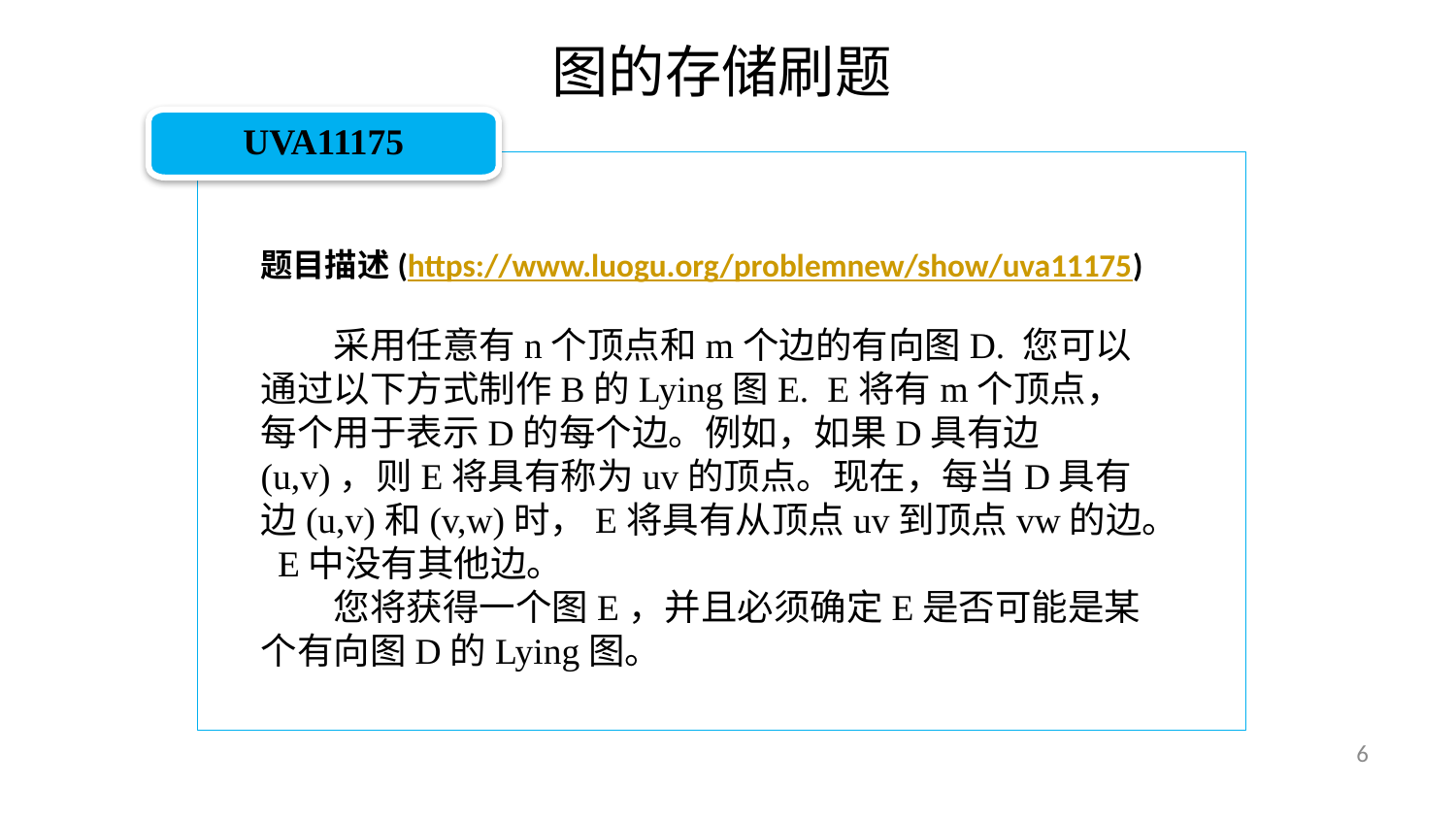

图的存储刷题
UVA11175

题目描述(https://www.luogu.org/problemnew/show/uva11175)

采用任意有n个顶点和m个边的有向图D. 您可以通过以下方式制作B的Lying图E.  E将有m个顶点，每个用于表示D的每个边。例如，如果D具有边(u,v)，则E将具有称为uv的顶点。现在，每当D具有边(u,v)和(v,w)时，E将具有从顶点uv到顶点vw的边。 E中没有其他边。
您将获得一个图E，并且必须确定E是否可能是某个有向图D的Lying图。
6